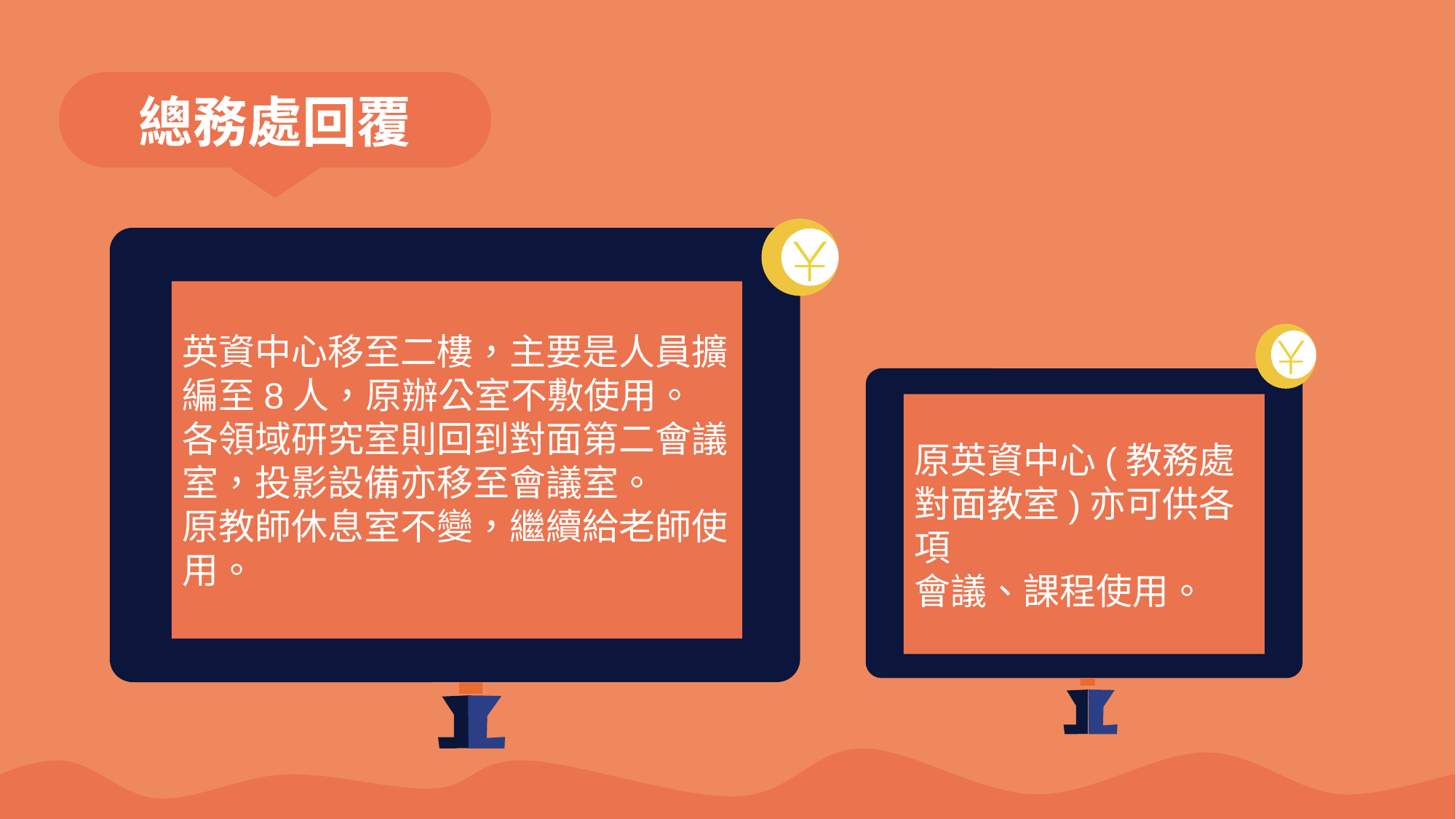

總務處回覆

英資中心移至二樓，主要是人員擴編至8人，原辦公室不敷使用。
各領域研究室則回到對面第二會議室，投影設備亦移至會議室。
原教師休息室不變，繼續給老師使用。

原英資中心(教務處
對面教室)亦可供各項
會議、課程使用。